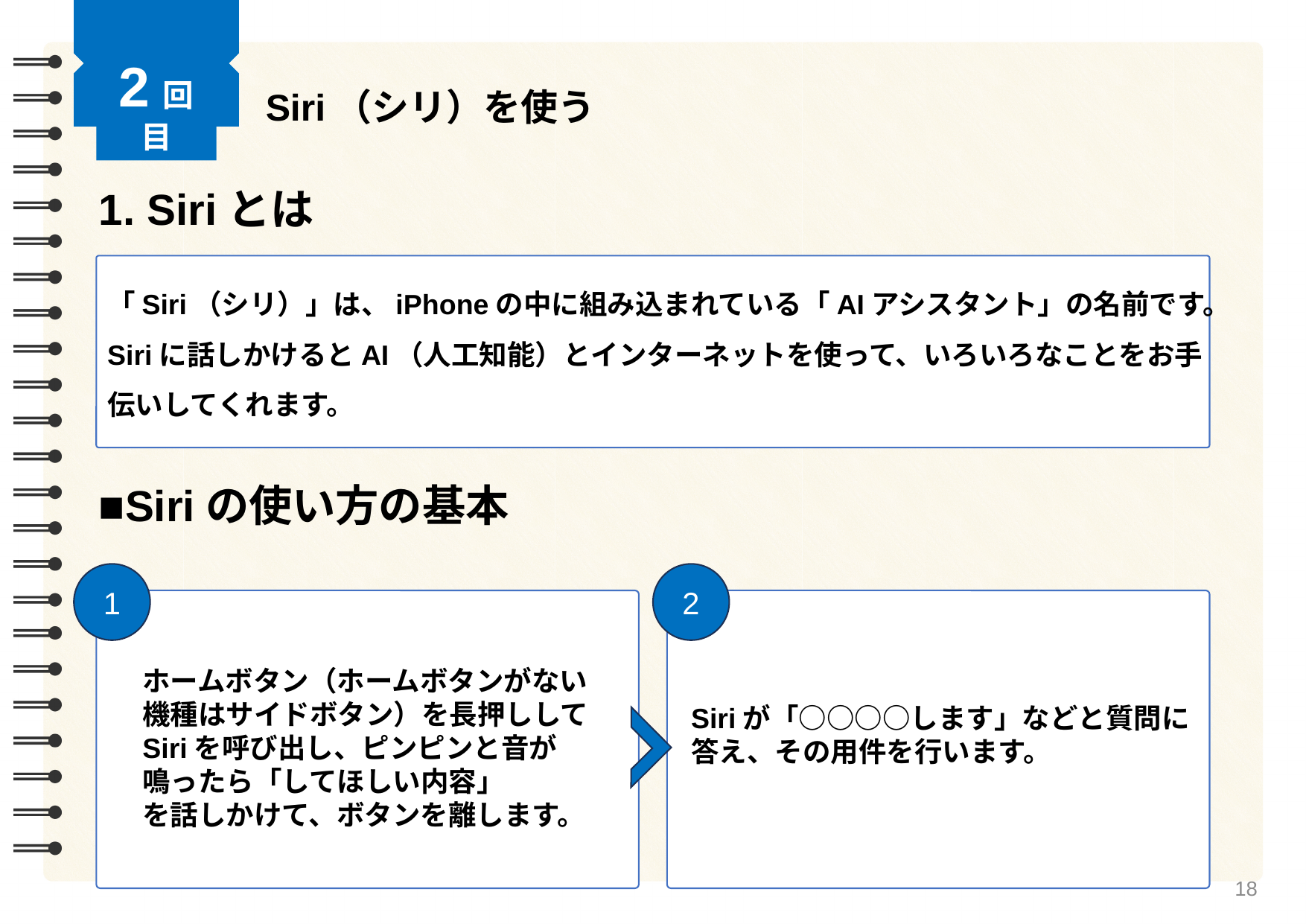

2回目
Siri（シリ）を使う
1. Siriとは

「Siri（シリ）」は、iPhoneの中に組み込まれている「AIアシスタント」の名前です。Siriに話しかけるとAI（人工知能）とインターネットを使って、いろいろなことをお手伝いしてくれます。
■Siriの使い方の基本
1
2

ホームボタン（ホームボタンがない
機種はサイドボタン）を長押しして
Siriを呼び出し、ピンピンと音が
鳴ったら「してほしい内容」
を話しかけて、ボタンを離します。
Siriが「○○○○します」などと質問に
答え、その用件を行います。

18